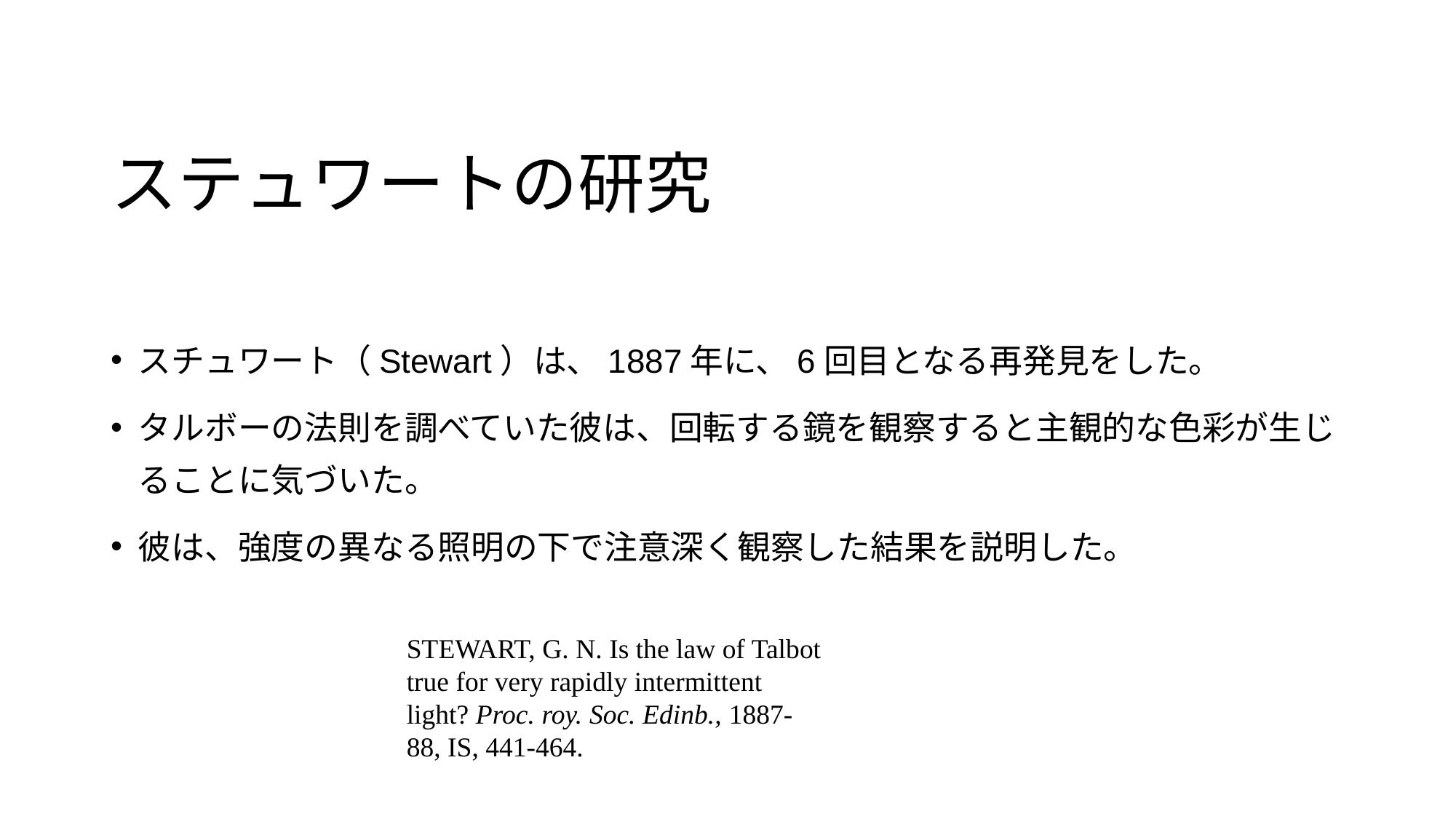

# ステュワートの研究
スチュワート（Stewart）は、1887年に、6回目となる再発見をした。
タルボーの法則を調べていた彼は、回転する鏡を観察すると主観的な色彩が生じることに気づいた。
彼は、強度の異なる照明の下で注意深く観察した結果を説明した。
STEWART, G. N. Is the law of Talbot
true for very rapidly intermittent
light? Proc. roy. Soc. Edinb., 1887-
88, IS, 441-464.